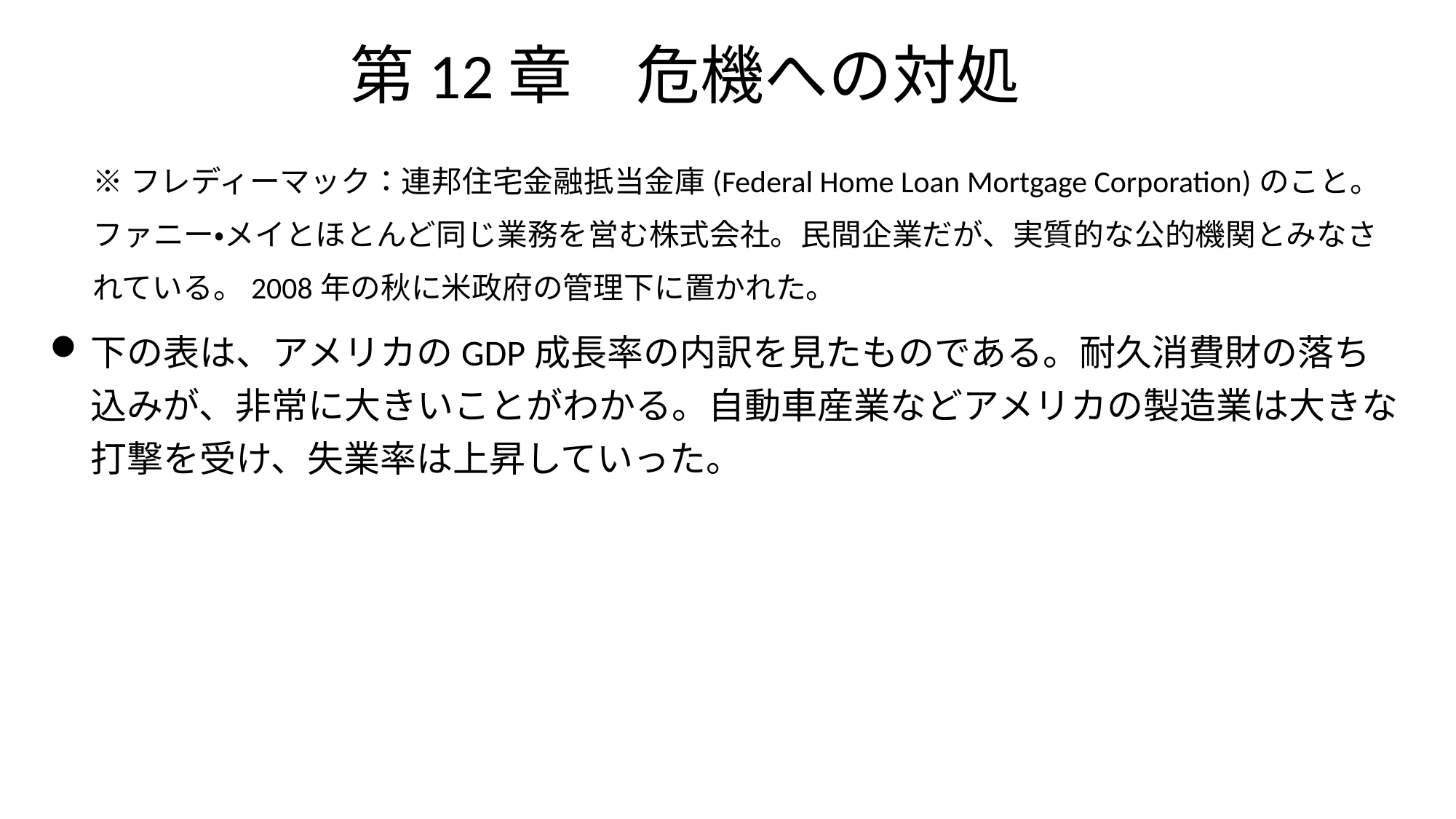

# 第12章　危機への対処
※フレディーマック：連邦住宅金融抵当金庫(Federal Home Loan Mortgage Corporation)のこと。ファニー・メイとほとんど同じ業務を営む株式会社。民間企業だが、実質的な公的機関とみなされている。2008年の秋に米政府の管理下に置かれた。
下の表は、アメリカのGDP成長率の内訳を見たものである。耐久消費財の落ち込みが、非常に大きいことがわかる。自動車産業などアメリカの製造業は大きな打撃を受け、失業率は上昇していった。